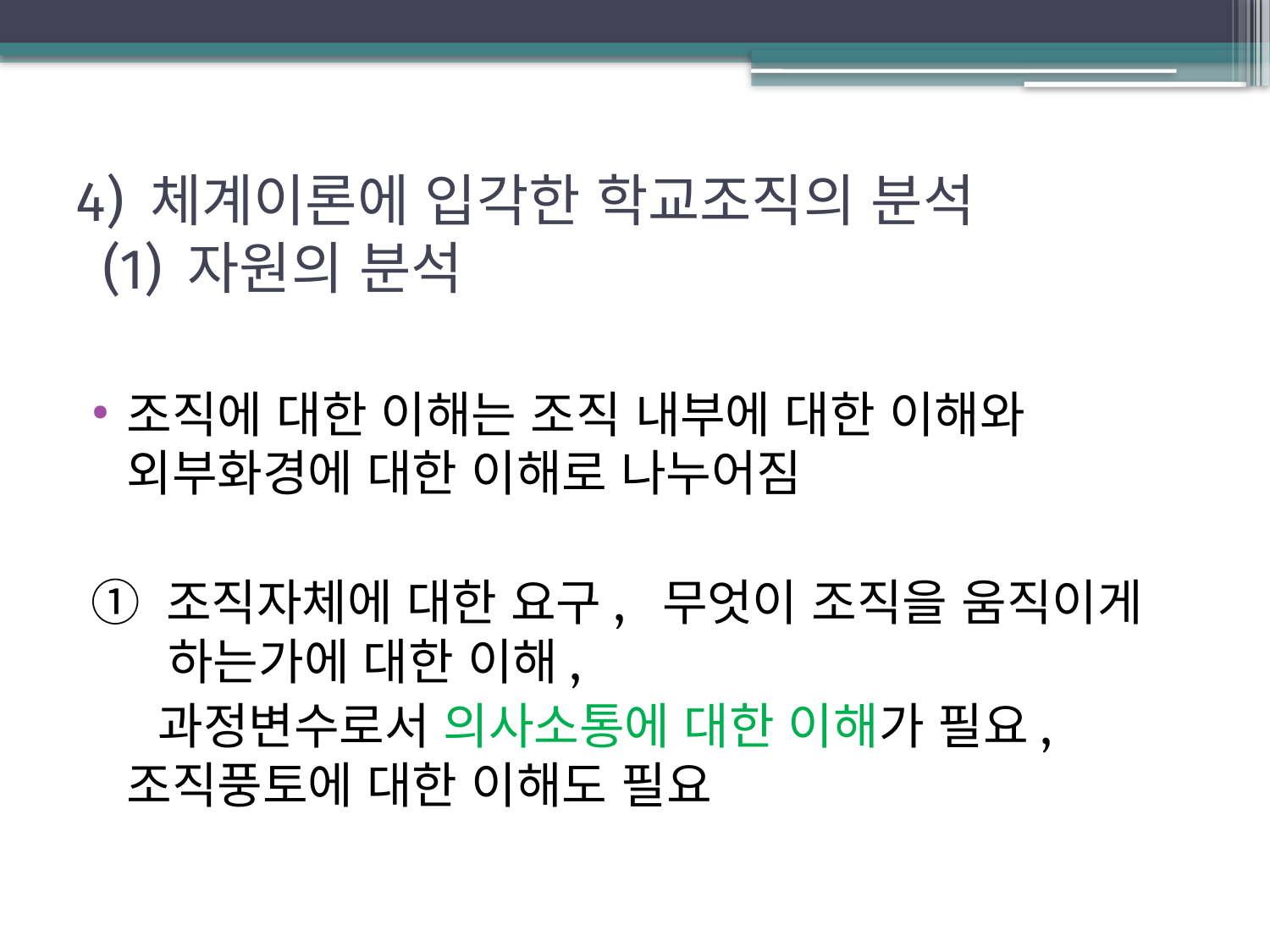

# 4) 체계이론에 입각한 학교조직의 분석 (1) 자원의 분석

조직에 대한 이해는 조직 내부에 대한 이해와 외부화경에 대한 이해로 나누어짐

① 조직자체에 대한 요구,  무엇이 조직을 움직이게       하는가에 대한 이해,
    과정변수로서 의사소통에 대한 이해가 필요, 조직풍토에 대한 이해도 필요